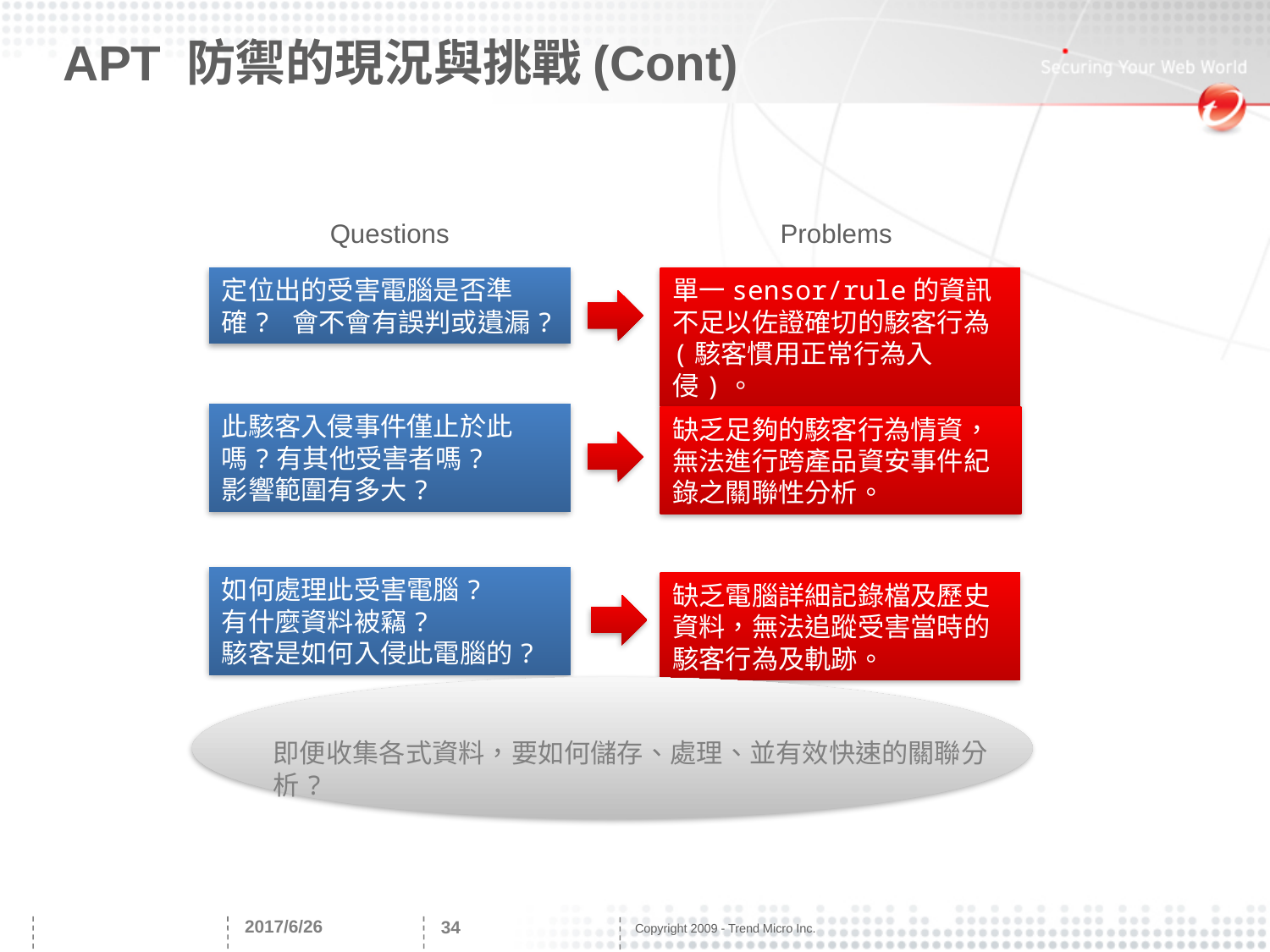

# APT 防禦的現況與挑戰(Cont)
Questions
Problems
定位出的受害電腦是否準確? 會不會有誤判或遺漏?
單一sensor/rule的資訊不足以佐證確切的駭客行為(駭客慣用正常行為入侵)。

此駭客入侵事件僅止於此嗎?有其他受害者嗎?
影響範圍有多大?
缺乏足夠的駭客行為情資，無法進行跨產品資安事件紀錄之關聯性分析。

如何處理此受害電腦?
有什麼資料被竊?
駭客是如何入侵此電腦的?
缺乏電腦詳細記錄檔及歷史資料，無法追蹤受害當時的駭客行為及軌跡。

即便收集各式資料，要如何儲存、處理、並有效快速的關聯分析?
2017/6/26
34